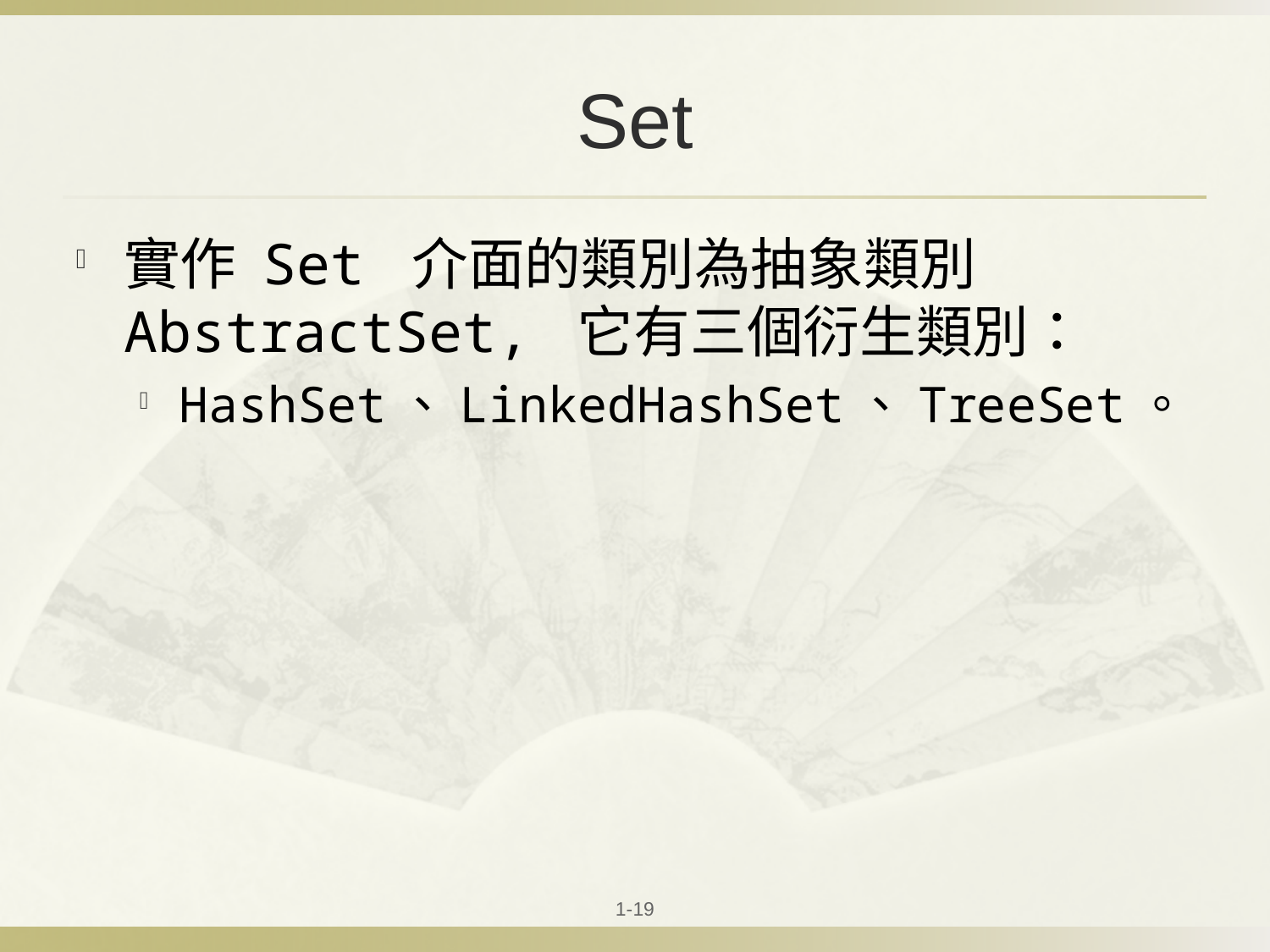

# Set
實作 Set 介面的類別為抽象類別 AbstractSet, 它有三個衍生類別：
HashSet、LinkedHashSet、TreeSet。
1-19